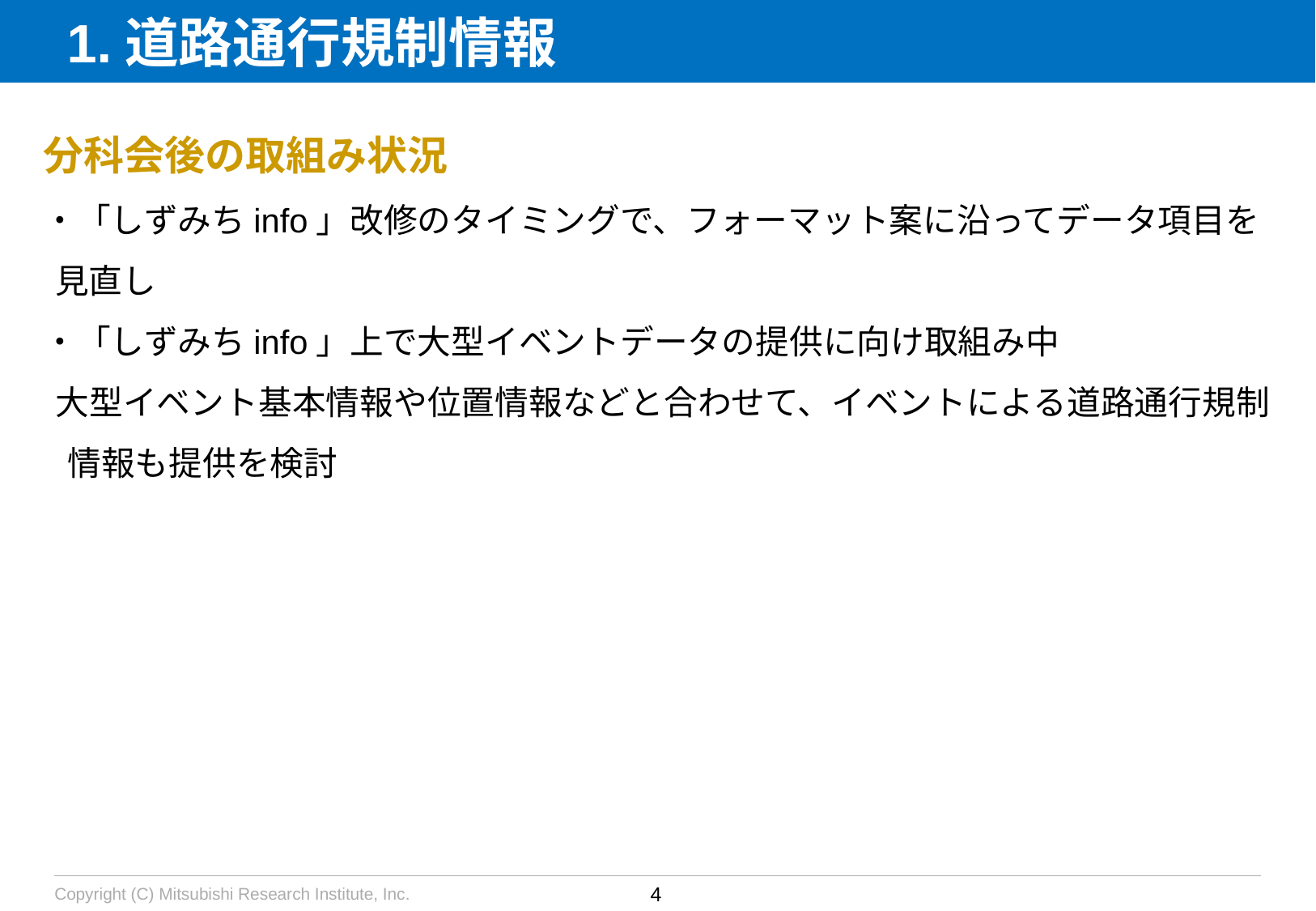

1.道路通行規制情報
分科会後の取組み状況
・「しずみちinfo」改修のタイミングで、フォーマット案に沿ってデータ項目を見直し
・「しずみちinfo」上で大型イベントデータの提供に向け取組み中
大型イベント基本情報や位置情報などと合わせて、イベントによる道路通行規制情報も提供を検討